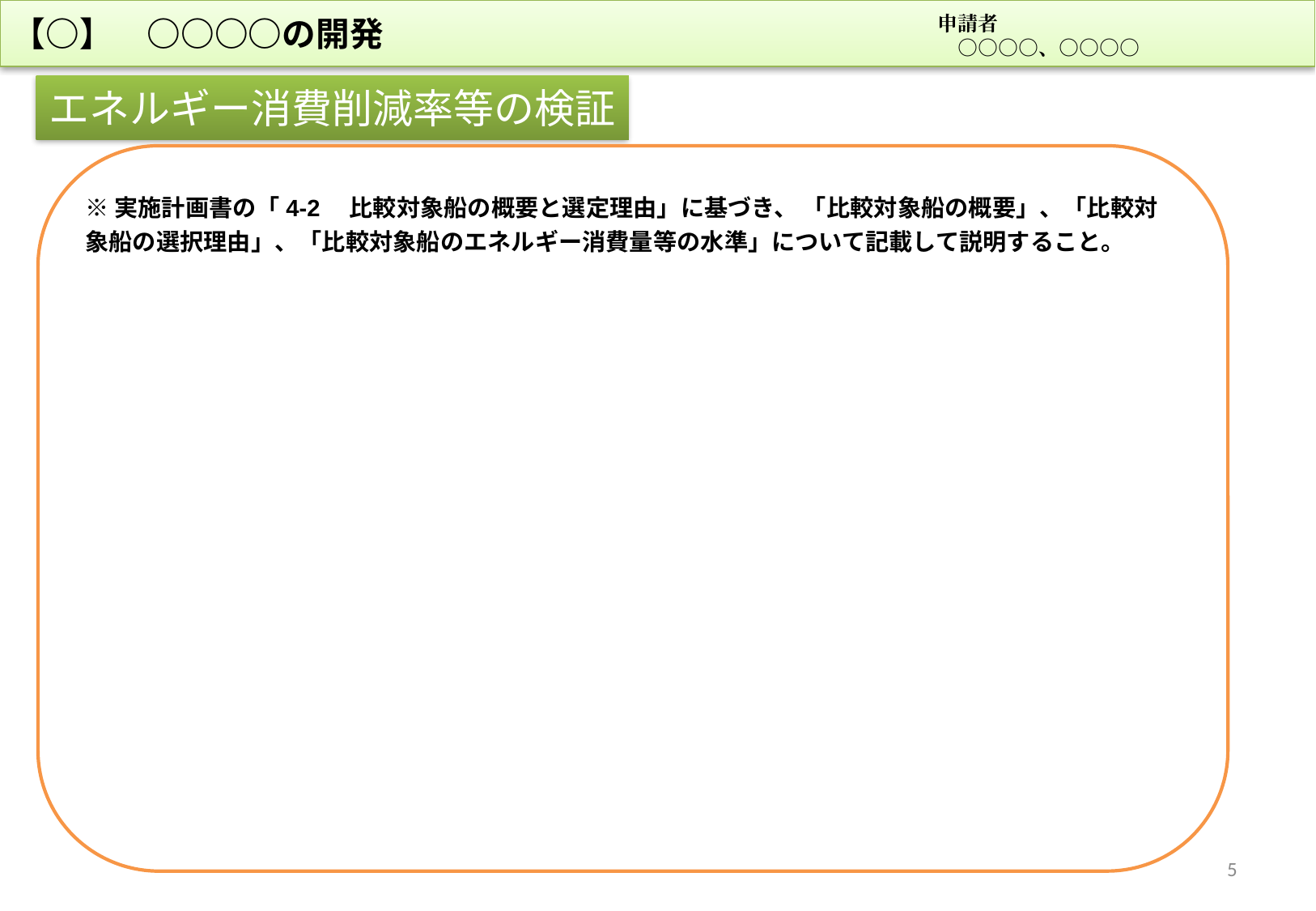

【○】　○○○○の開発
申請者
　○○○○、○○○○
エネルギー消費削減率等の検証
※実施計画書の「4-2　比較対象船の概要と選定理由」に基づき、 「比較対象船の概要」、「比較対象船の選択理由」、「比較対象船のエネルギー消費量等の水準」について記載して説明すること。
5